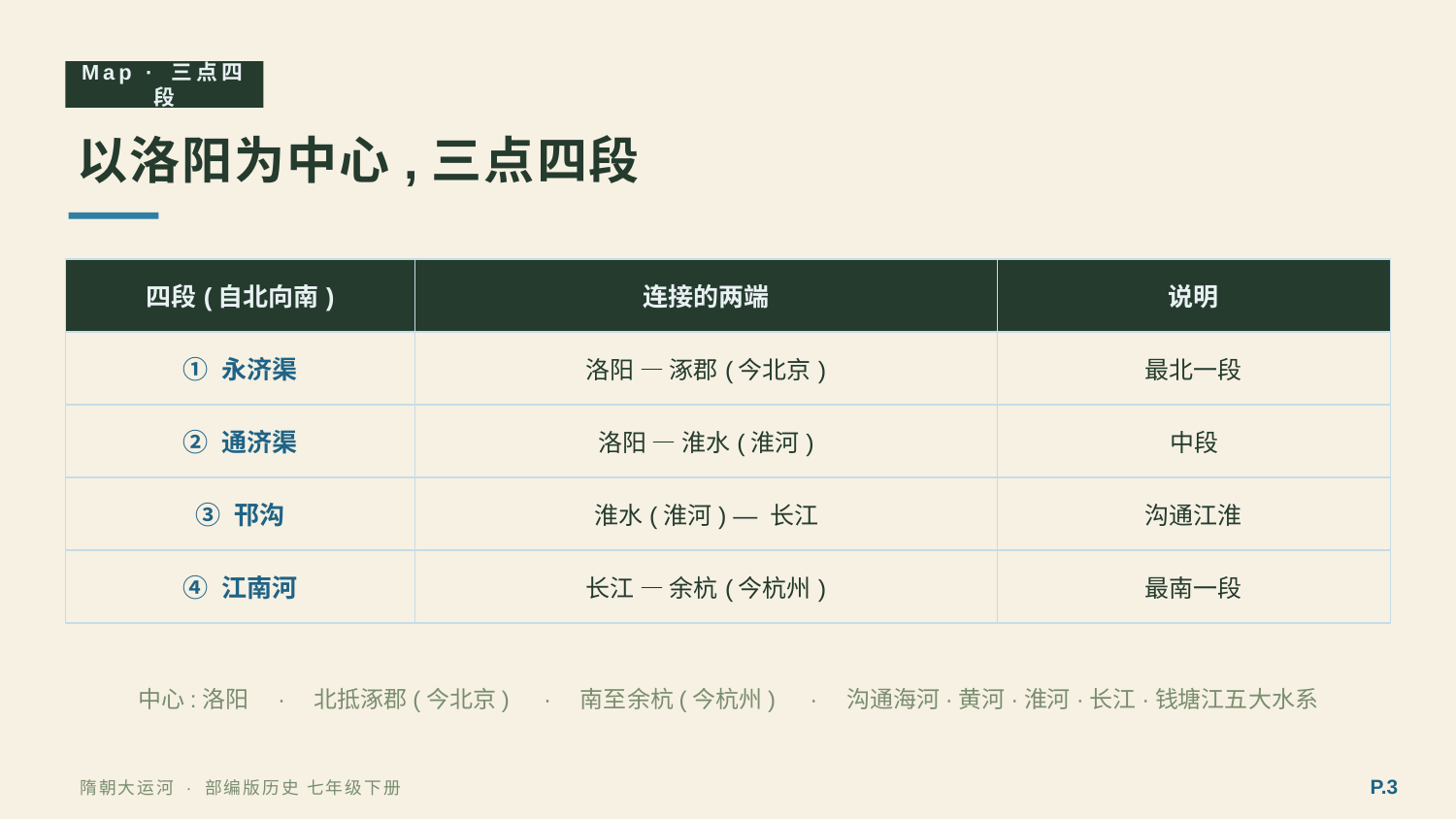

Map · 三点四段

以洛阳为中心,三点四段

| 四段(自北向南) | 连接的两端 | 说明 |
| --- | --- | --- |
| ① 永济渠 | 洛阳 — 涿郡(今北京) | 最北一段 |
| ② 通济渠 | 洛阳 — 淮水(淮河) | 中段 |
| ③ 邗沟 | 淮水(淮河) — 长江 | 沟通江淮 |
| ④ 江南河 | 长江 — 余杭(今杭州) | 最南一段 |
中心:洛阳　·　北抵涿郡(今北京)　·　南至余杭(今杭州)　·　沟通海河·黄河·淮河·长江·钱塘江五大水系
P.3
隋朝大运河 · 部编版历史 七年级下册